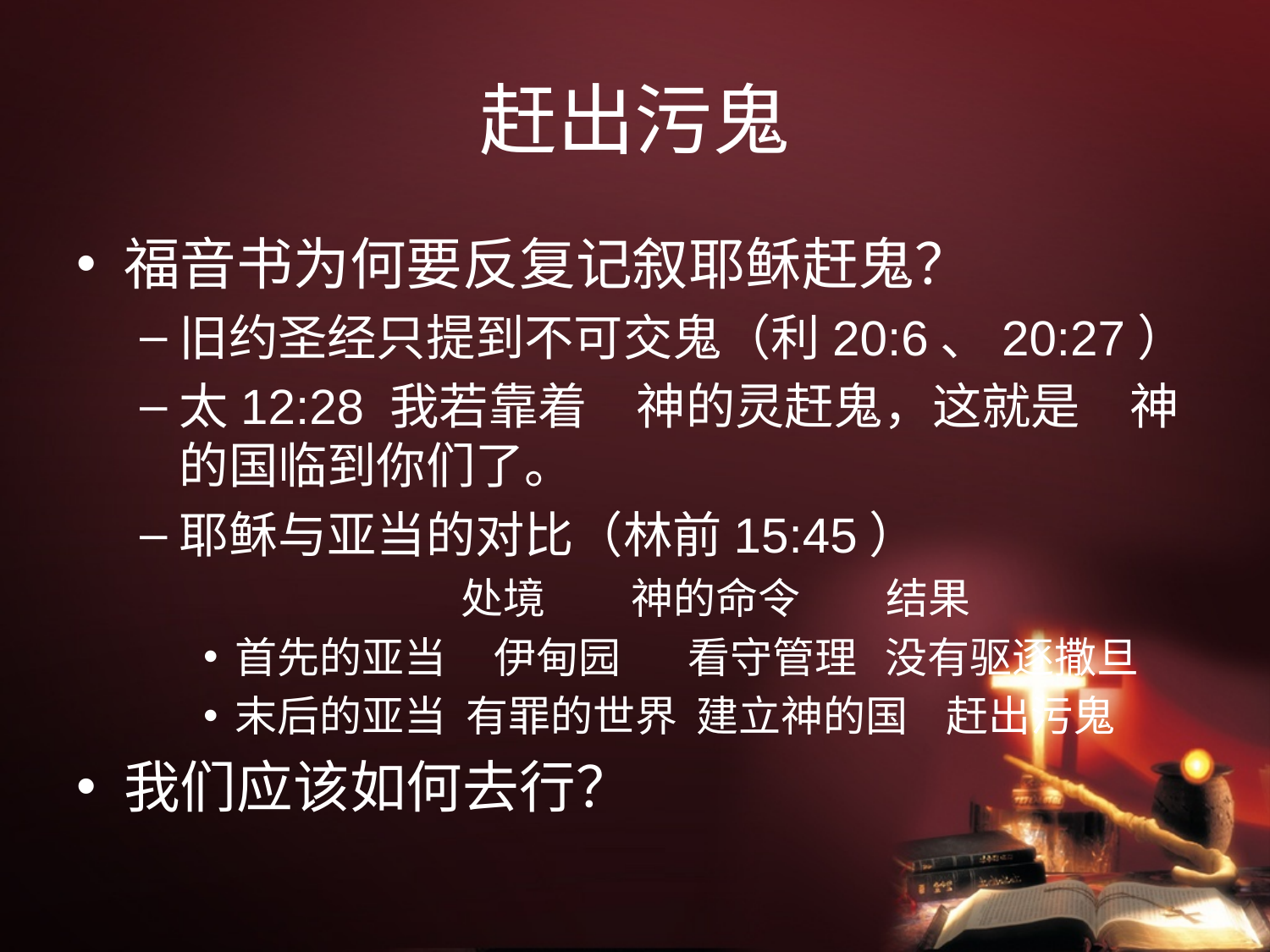

# 赶出污鬼
福音书为何要反复记叙耶稣赶鬼？
旧约圣经只提到不可交鬼（利20:6、20:27）
太12:28 我若靠着　神的灵赶鬼，这就是　神的国临到你们了。
耶稣与亚当的对比（林前15:45）
                          处境         神的命令         结果
首先的亚当     伊甸园       看守管理   没有驱逐撒旦
末后的亚当  有罪的世界  建立神的国    赶出污鬼
我们应该如何去行？